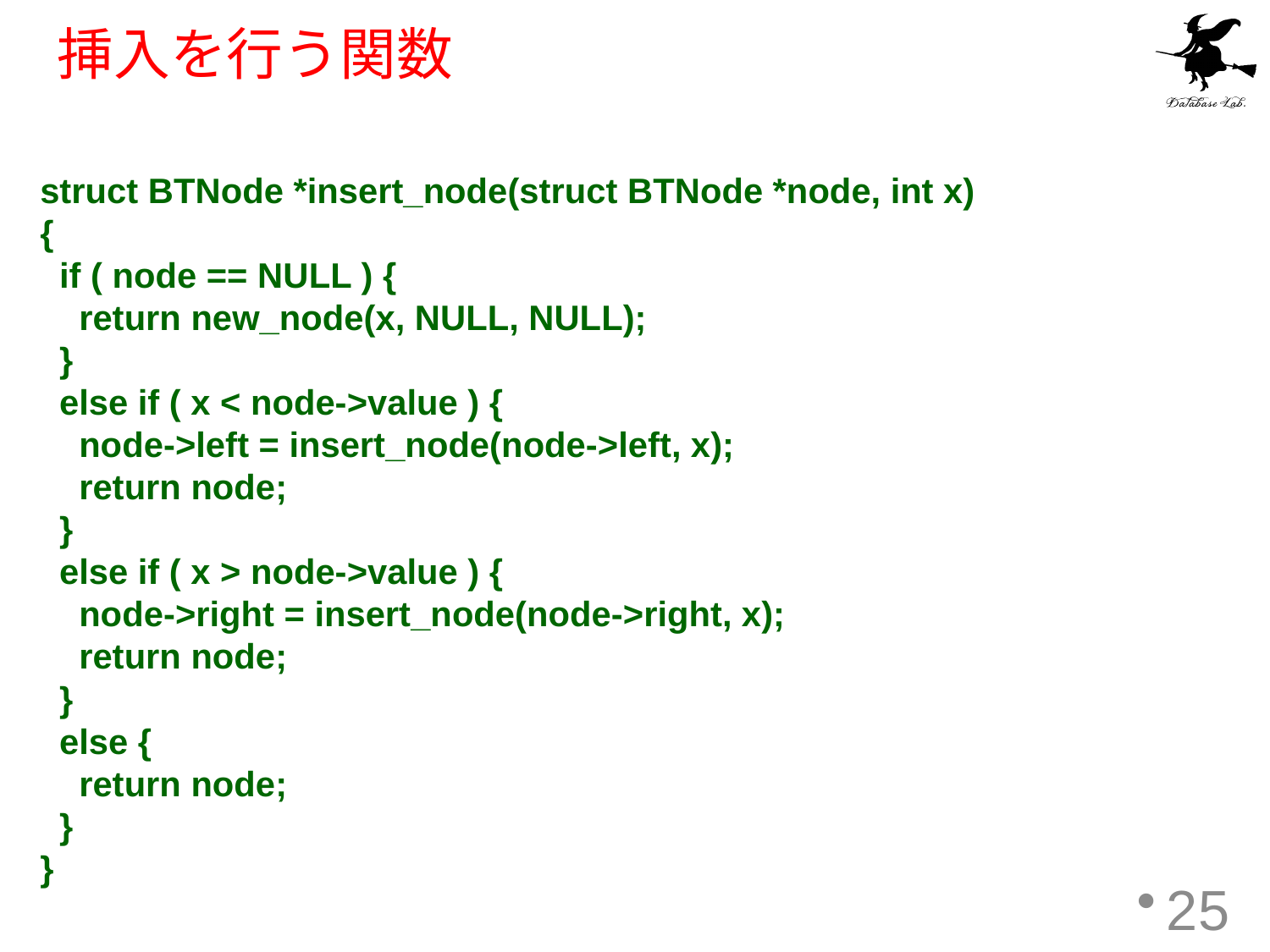

# 挿入を行う関数

struct BTNode *insert_node(struct BTNode *node, int x)
{
  if ( node == NULL ) {
    return new_node(x, NULL, NULL);
  }
  else if ( x < node->value ) {
    node->left = insert_node(node->left, x);
    return node;
  }
  else if ( x > node->value ) {
    node->right = insert_node(node->right, x);
    return node;
  }
  else {
    return node;
  }
}
25